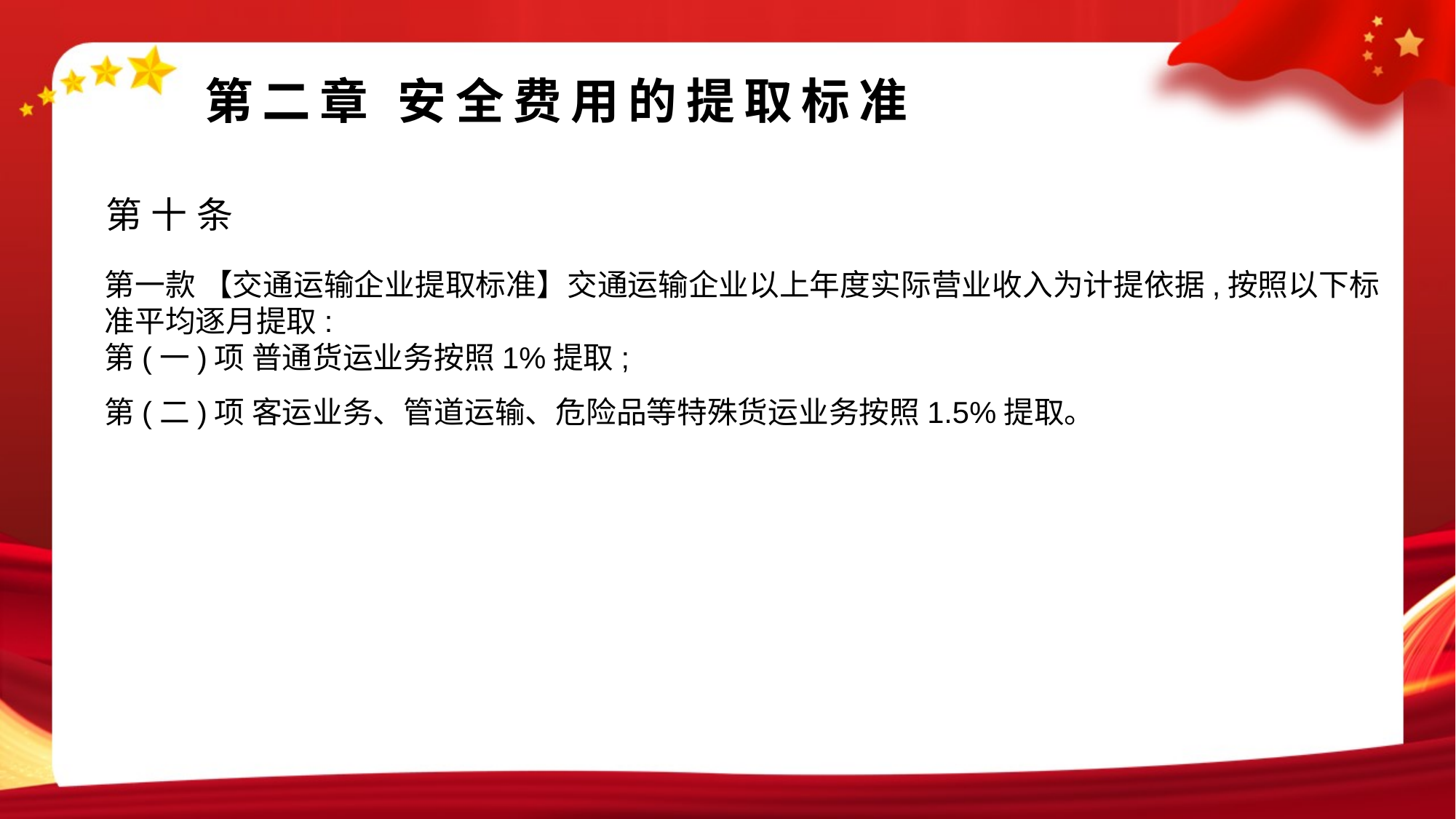

第二章 安全费用的提取标准
第十条
第一款 【交通运输企业提取标准】交通运输企业以上年度实际营业收入为计提依据,按照以下标准平均逐月提取:
第(一)项 普通货运业务按照1%提取;
第(二)项 客运业务、管道运输、危险品等特殊货运业务按照1.5%提取。